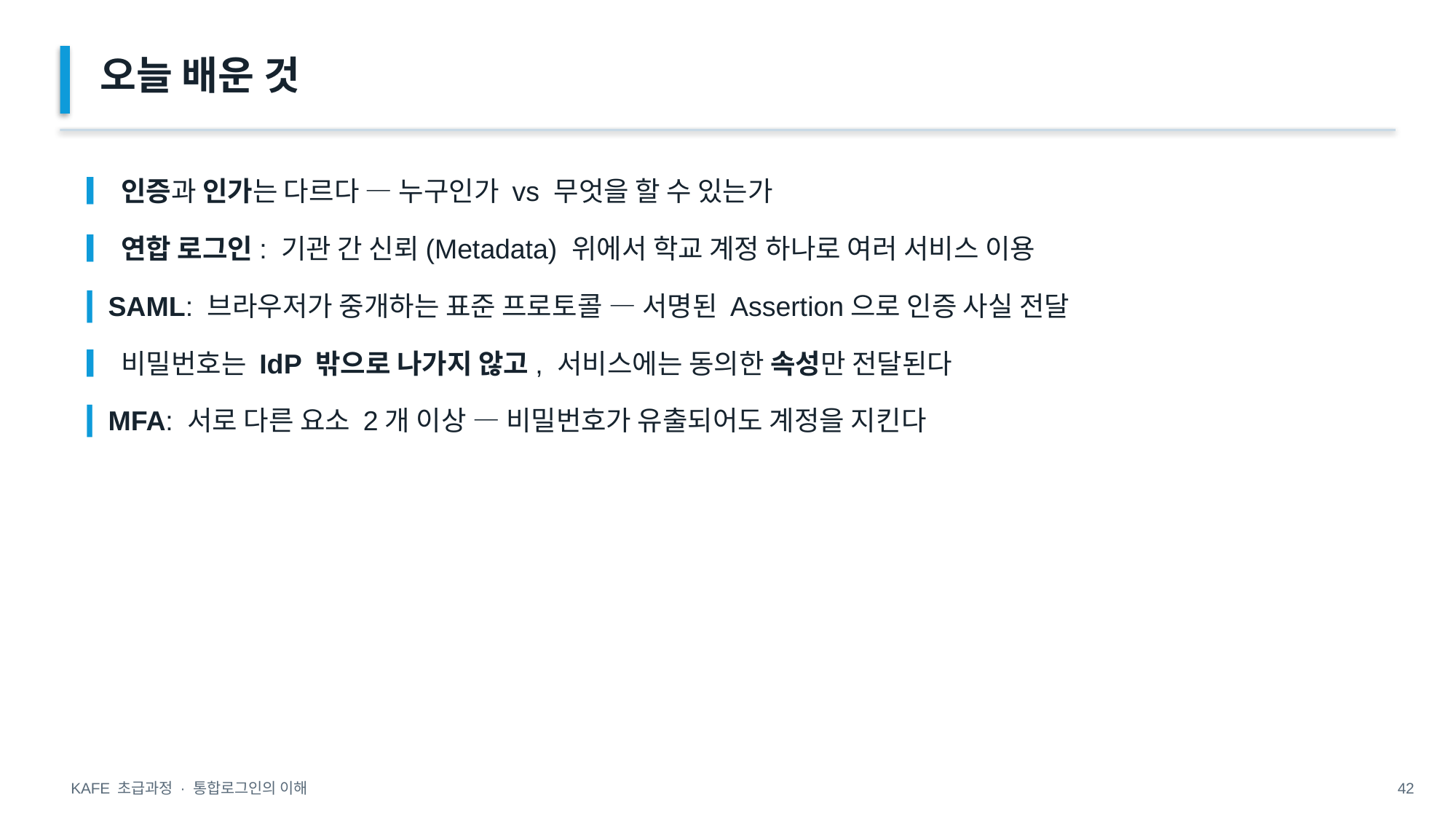

오늘 배운 것

▎인증과 인가는 다르다 — 누구인가 vs 무엇을 할 수 있는가
▎연합 로그인: 기관 간 신뢰(Metadata) 위에서 학교 계정 하나로 여러 서비스 이용
▎SAML: 브라우저가 중개하는 표준 프로토콜 — 서명된 Assertion으로 인증 사실 전달
▎비밀번호는 IdP 밖으로 나가지 않고, 서비스에는 동의한 속성만 전달된다
▎MFA: 서로 다른 요소 2개 이상 — 비밀번호가 유출되어도 계정을 지킨다
KAFE 초급과정 · 통합로그인의 이해
42